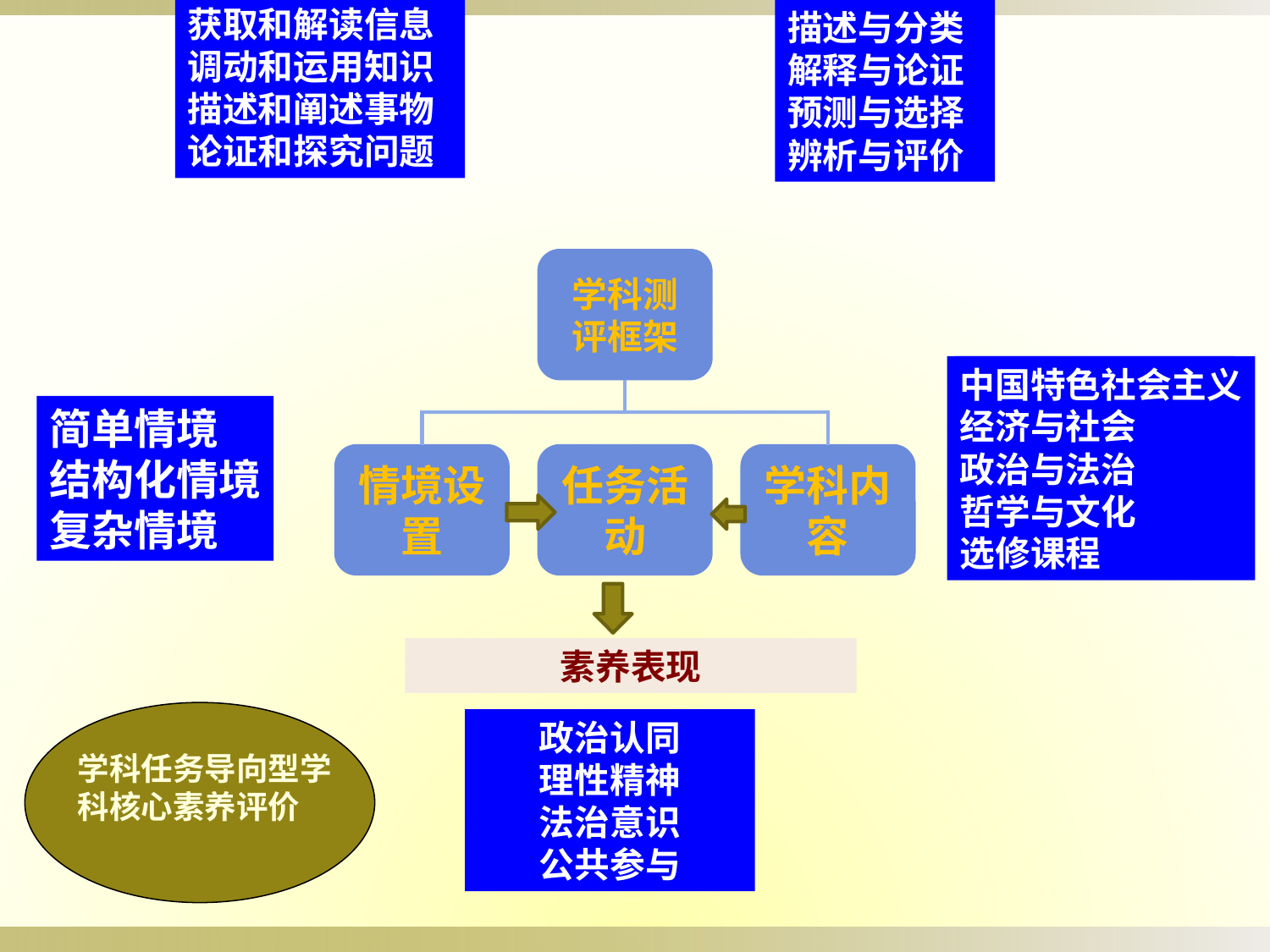

描述与分类
解释与论证
预测与选择
辨析与评价
获取和解读信息
调动和运用知识
描述和阐述事物
论证和探究问题

学科测评框架
情境设置
任务活动

学科内容

中国特色社会主义
经济与社会
政治与法治
哲学与文化
选修课程
经济生活
政治生活
文化生活
生活与哲学
简单情境
结构化情境
复杂情境

素养表现

学科任务导向型学科核心素养评价
政治认同
理性精神
法治意识
公共参与